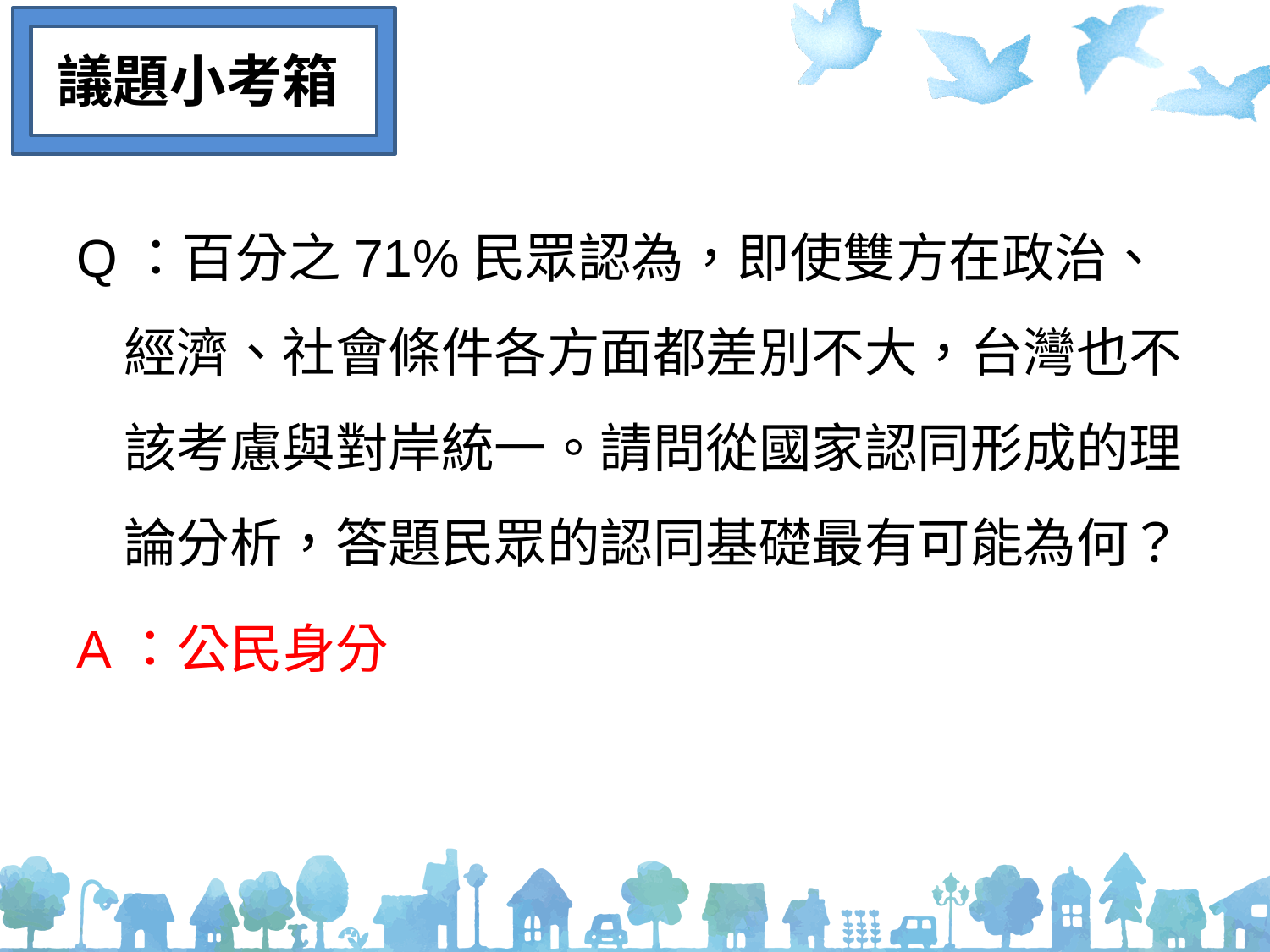

議題小考箱
Q：百分之71%民眾認為，即使雙方在政治、經濟、社會條件各方面都差別不大，台灣也不該考慮與對岸統一。請問從國家認同形成的理論分析，答題民眾的認同基礎最有可能為何？
A：公民身分